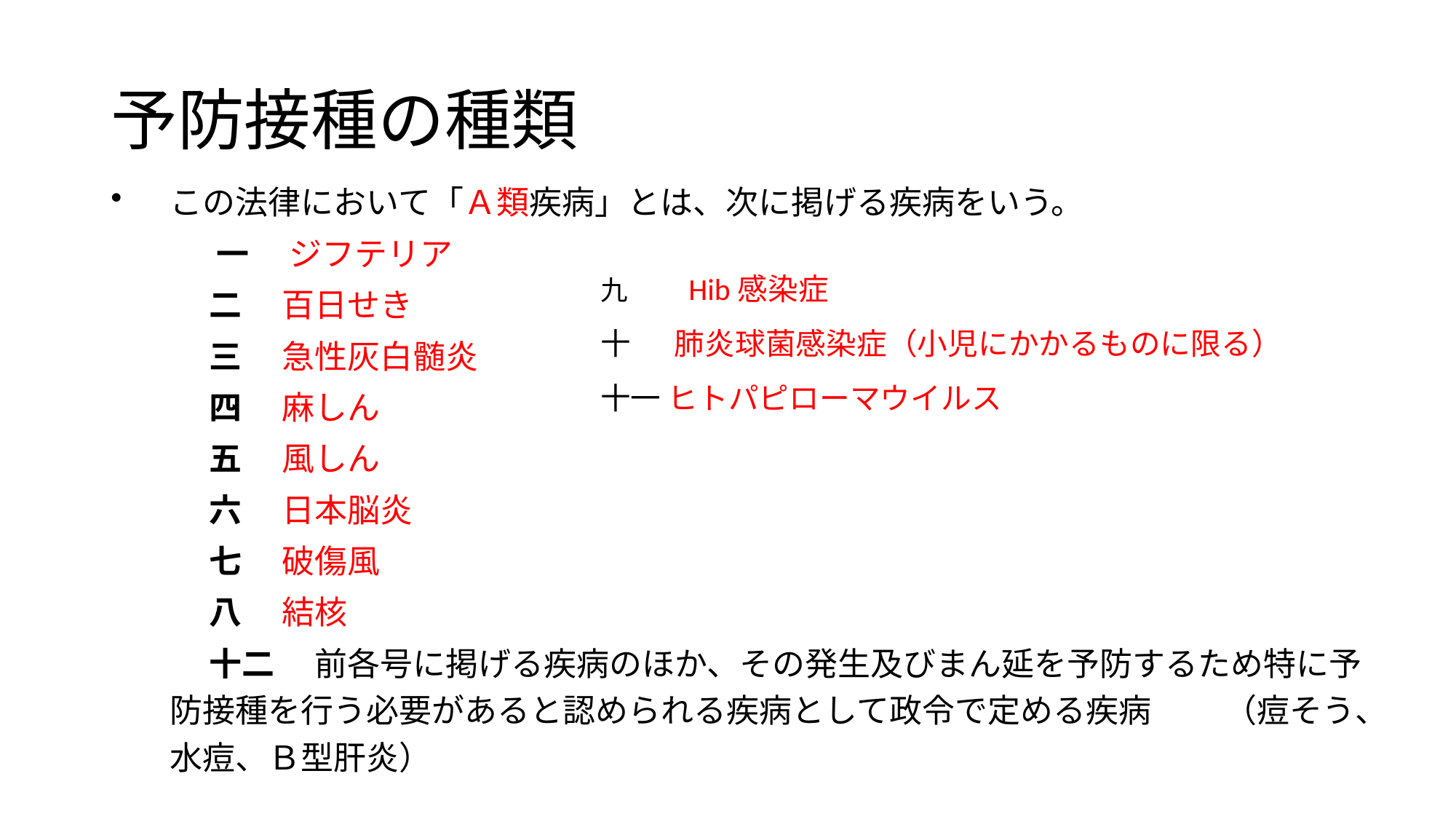

# 予防接種の種類
この法律において「Ａ類疾病」とは、次に掲げる疾病をいう。
　　 　一 　ジフテリア
　　　二 　百日せき
　　　三 　急性灰白髄炎
　　　四 　麻しん
　　　五 　風しん
　　　六 　日本脳炎
　　　七 　破傷風
　　　八 　結核
　　　十二 　前各号に掲げる疾病のほか、その発生及びまん延を予防するため特に予防接種を行う必要があると認められる疾病として政令で定める疾病 　　（痘そう、水痘、Ｂ型肝炎）

九　　Hib感染症
十　  肺炎球菌感染症（小児にかかるものに限る）
十一 ヒトパピローマウイルス